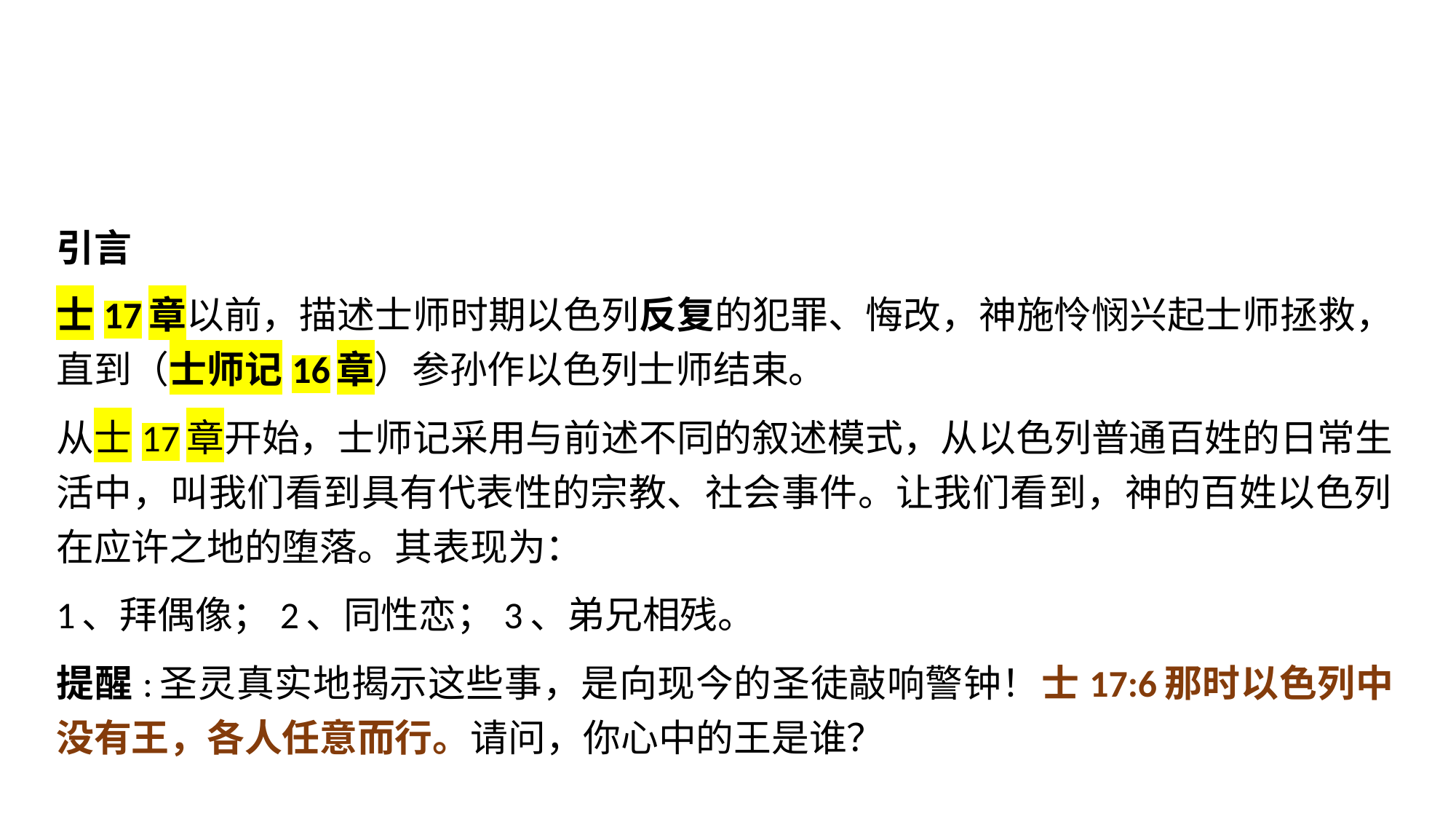

引言
士17章以前，描述士师时期以色列反复的犯罪、悔改，神施怜悯兴起士师拯救，直到（士师记16章）参孙作以色列士师结束。
从士17章开始，士师记采用与前述不同的叙述模式，从以色列普通百姓的日常生活中，叫我们看到具有代表性的宗教、社会事件。让我们看到，神的百姓以色列在应许之地的堕落。其表现为：
1、拜偶像；2、同性恋；3、弟兄相残。
提醒:圣灵真实地揭示这些事，是向现今的圣徒敲响警钟！士17:6那时以色列中没有王，各人任意而行。请问，你心中的王是谁？